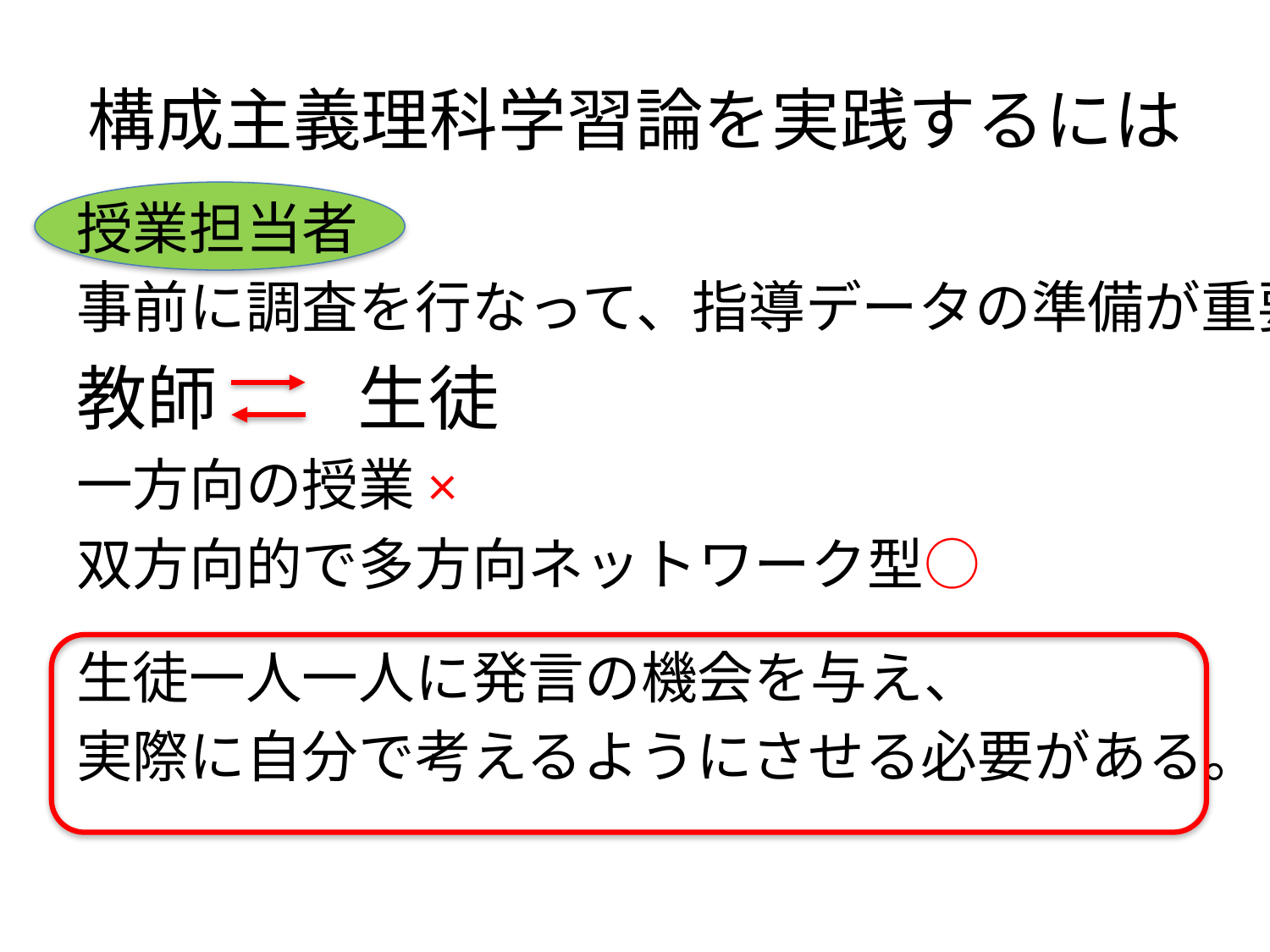

# 構成主義理科学習論を実践するには

授業担当者
事前に調査を行なって、指導データの準備が重要
教師　　生徒
一方向の授業×
双方向的で多方向ネットワーク型○

生徒一人一人に発言の機会を与え、
実際に自分で考えるようにさせる必要がある。